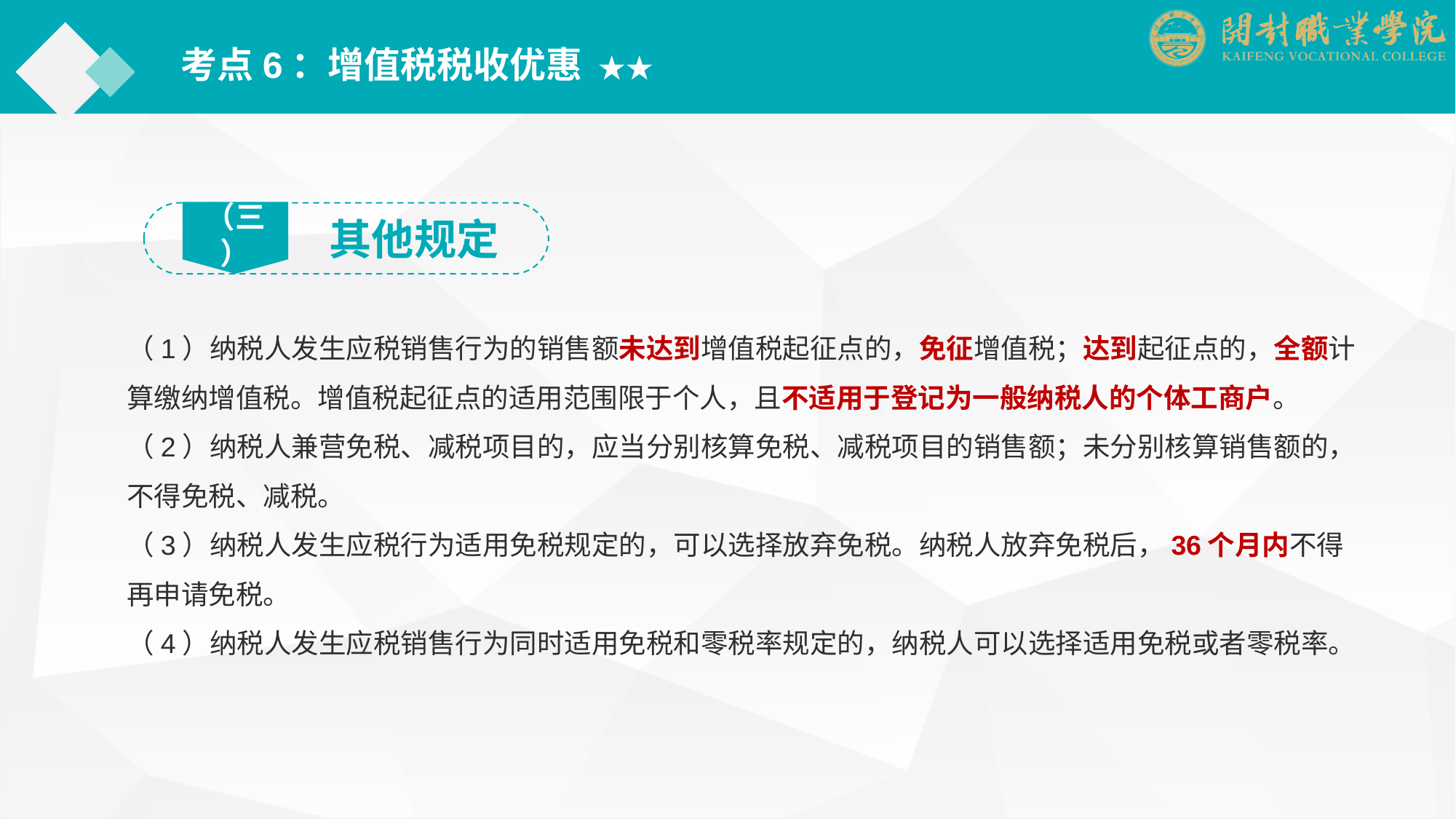

考点6：增值税税收优惠  ★★
（三）

其他规定
（1）纳税人发生应税销售行为的销售额未达到增值税起征点的，免征增值税；达到起征点的，全额计算缴纳增值税。增值税起征点的适用范围限于个人，且不适用于登记为一般纳税人的个体工商户。
（2）纳税人兼营免税、减税项目的，应当分别核算免税、减税项目的销售额；未分别核算销售额的，不得免税、减税。
（3）纳税人发生应税行为适用免税规定的，可以选择放弃免税。纳税人放弃免税后，36个月内不得再申请免税。
（4）纳税人发生应税销售行为同时适用免税和零税率规定的，纳税人可以选择适用免税或者零税率。